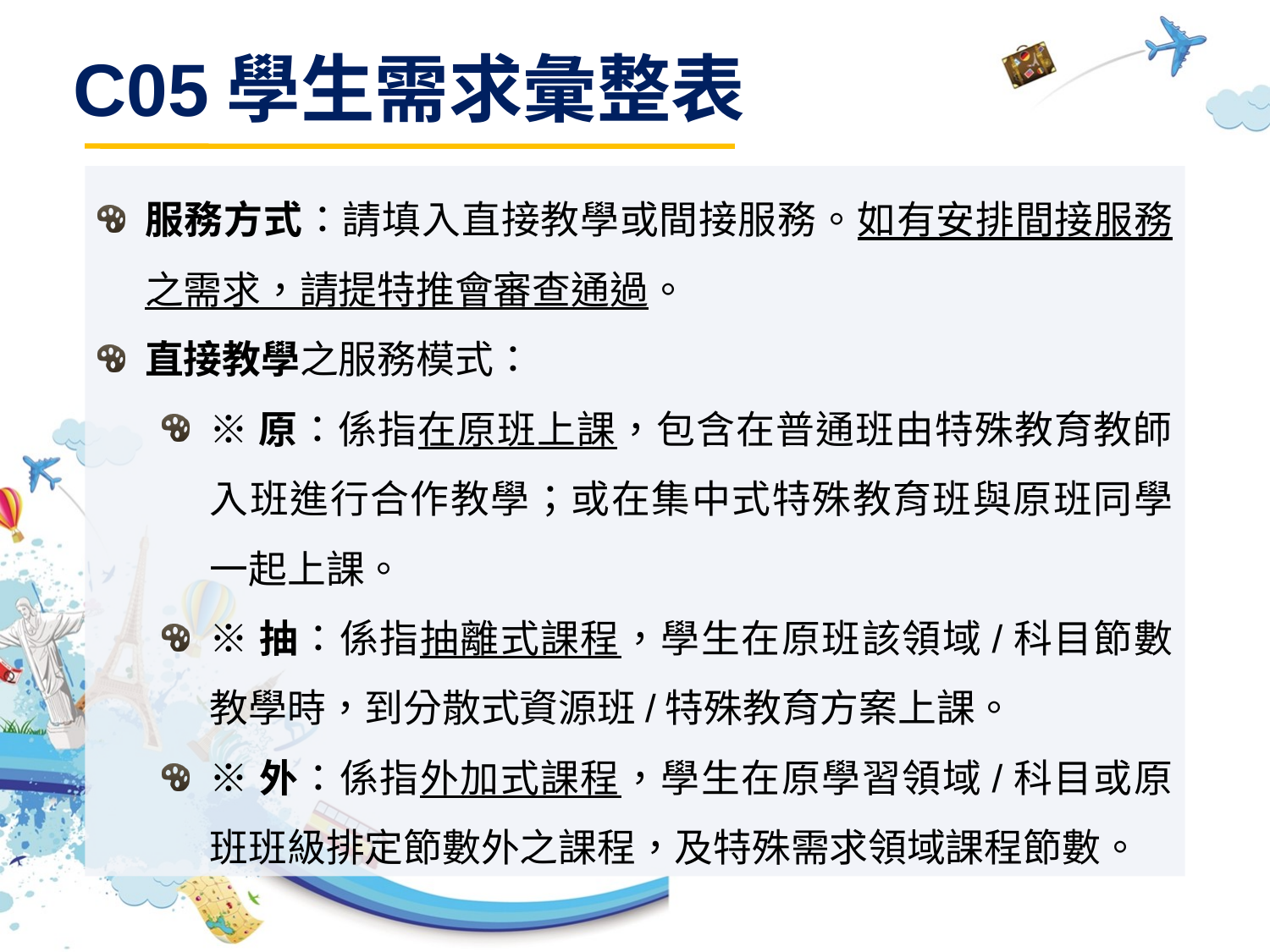

C05學生需求彙整表
服務方式：請填入直接教學或間接服務。如有安排間接服務之需求，請提特推會審查通過。
直接教學之服務模式：
※原：係指在原班上課，包含在普通班由特殊教育教師入班進行合作教學；或在集中式特殊教育班與原班同學一起上課。
※抽：係指抽離式課程，學生在原班該領域/科目節數教學時，到分散式資源班/特殊教育方案上課。
※外：係指外加式課程，學生在原學習領域/科目或原班班級排定節數外之課程，及特殊需求領域課程節數。